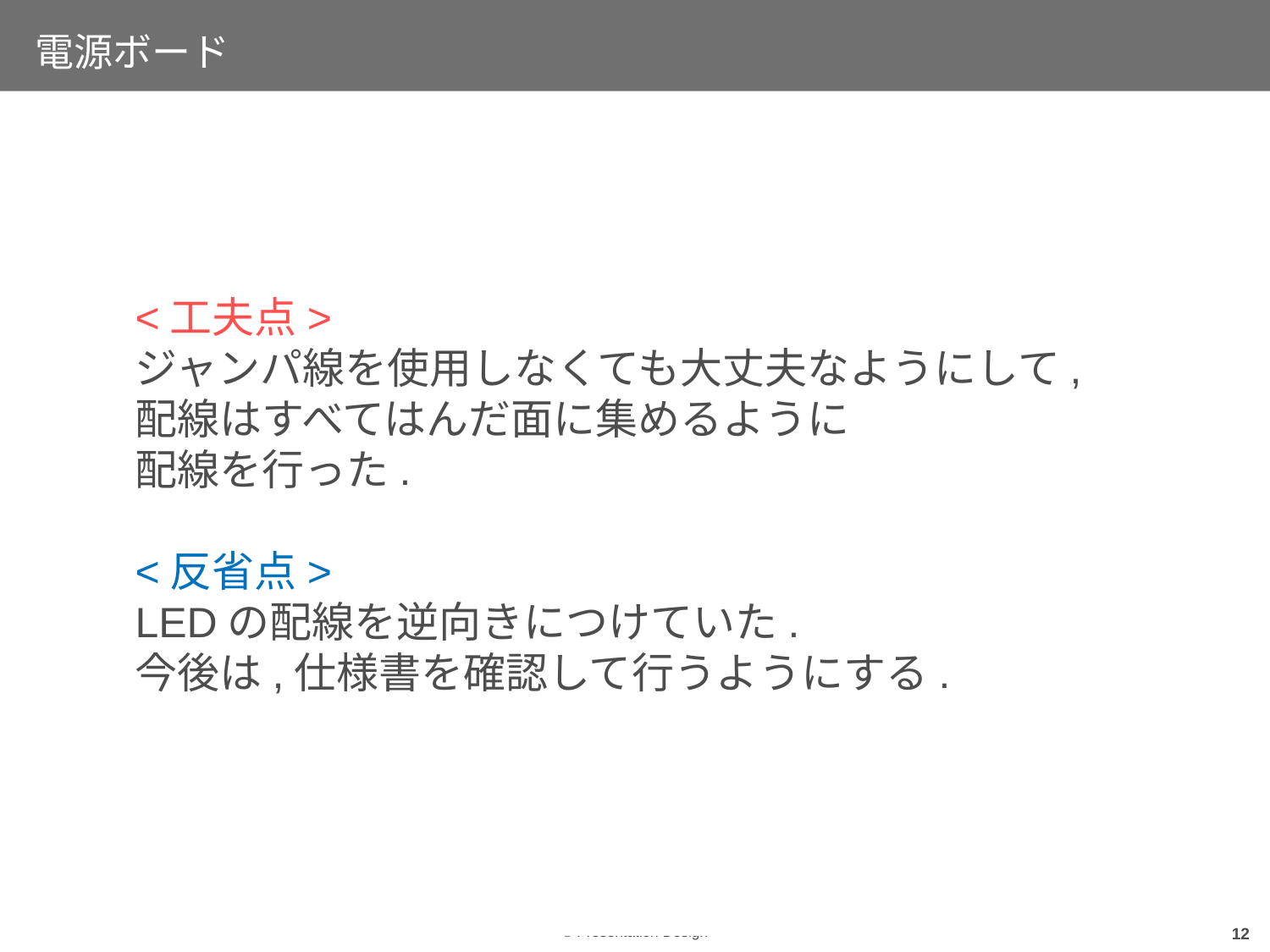

# 電源ボード
<工夫点>
ジャンパ線を使用しなくても大丈夫なようにして,
配線はすべてはんだ面に集めるように
配線を行った.

<反省点>
LEDの配線を逆向きにつけていた.
今後は,仕様書を確認して行うようにする.

12